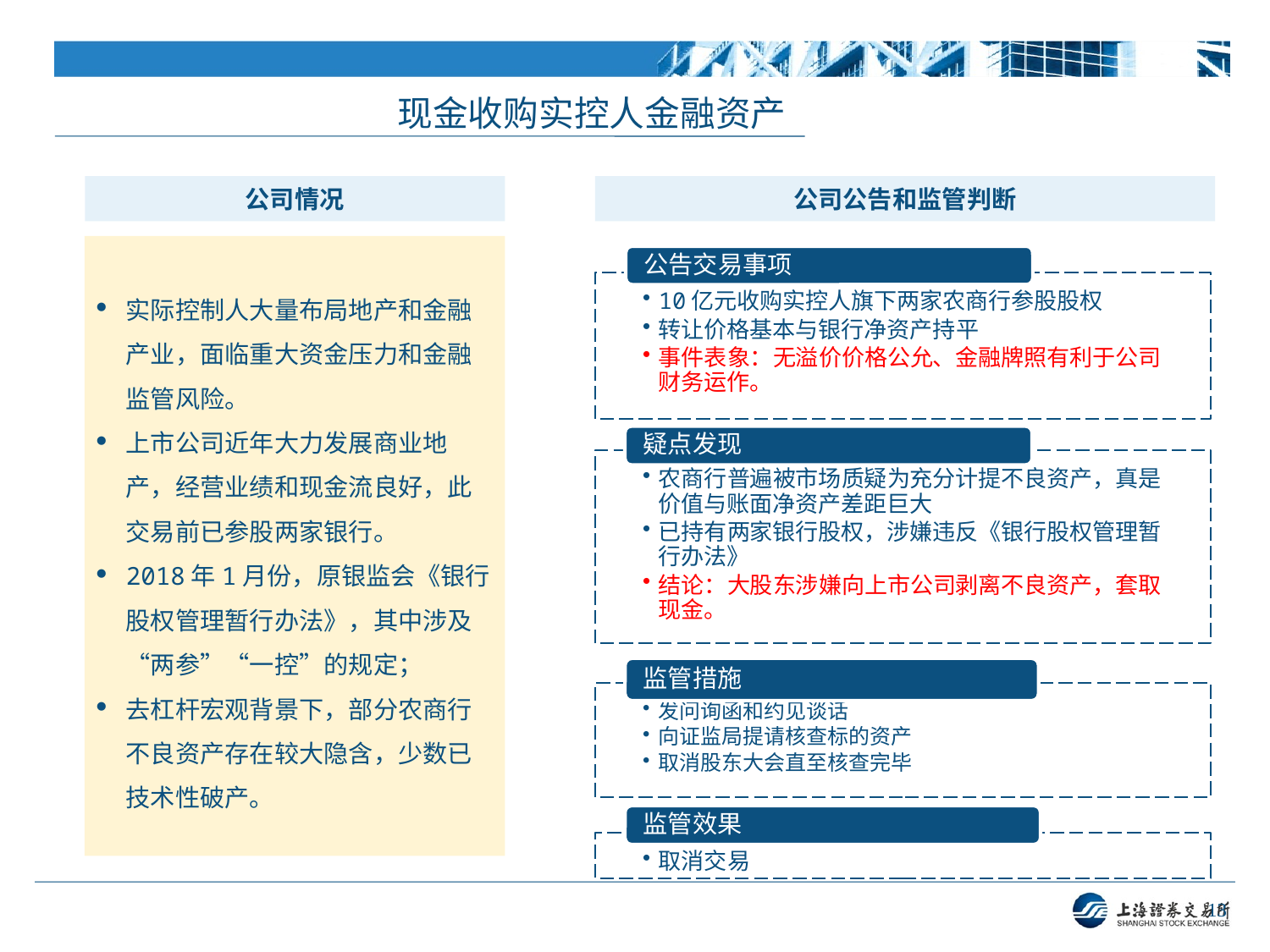

现金收购实控人金融资产
公司情况
公司公告和监管判断
实际控制人大量布局地产和金融产业，面临重大资金压力和金融监管风险。
上市公司近年大力发展商业地产，经营业绩和现金流良好，此交易前已参股两家银行。
2018年1月份，原银监会《银行股权管理暂行办法》，其中涉及“两参”“一控”的规定；
去杠杆宏观背景下，部分农商行不良资产存在较大隐含，少数已技术性破产。
10亿元收购实控人旗下两家农商行参股股权
转让价格基本与银行净资产持平
事件表象：无溢价价格公允、金融牌照有利于公司财务运作。
公告交易事项
农商行普遍被市场质疑为充分计提不良资产，真是价值与账面净资产差距巨大
已持有两家银行股权，涉嫌违反《银行股权管理暂行办法》
结论：大股东涉嫌向上市公司剥离不良资产，套取现金。
疑点发现
发问询函和约见谈话
向证监局提请核查标的资产
取消股东大会直至核查完毕
监管措施
取消交易
监管效果
13